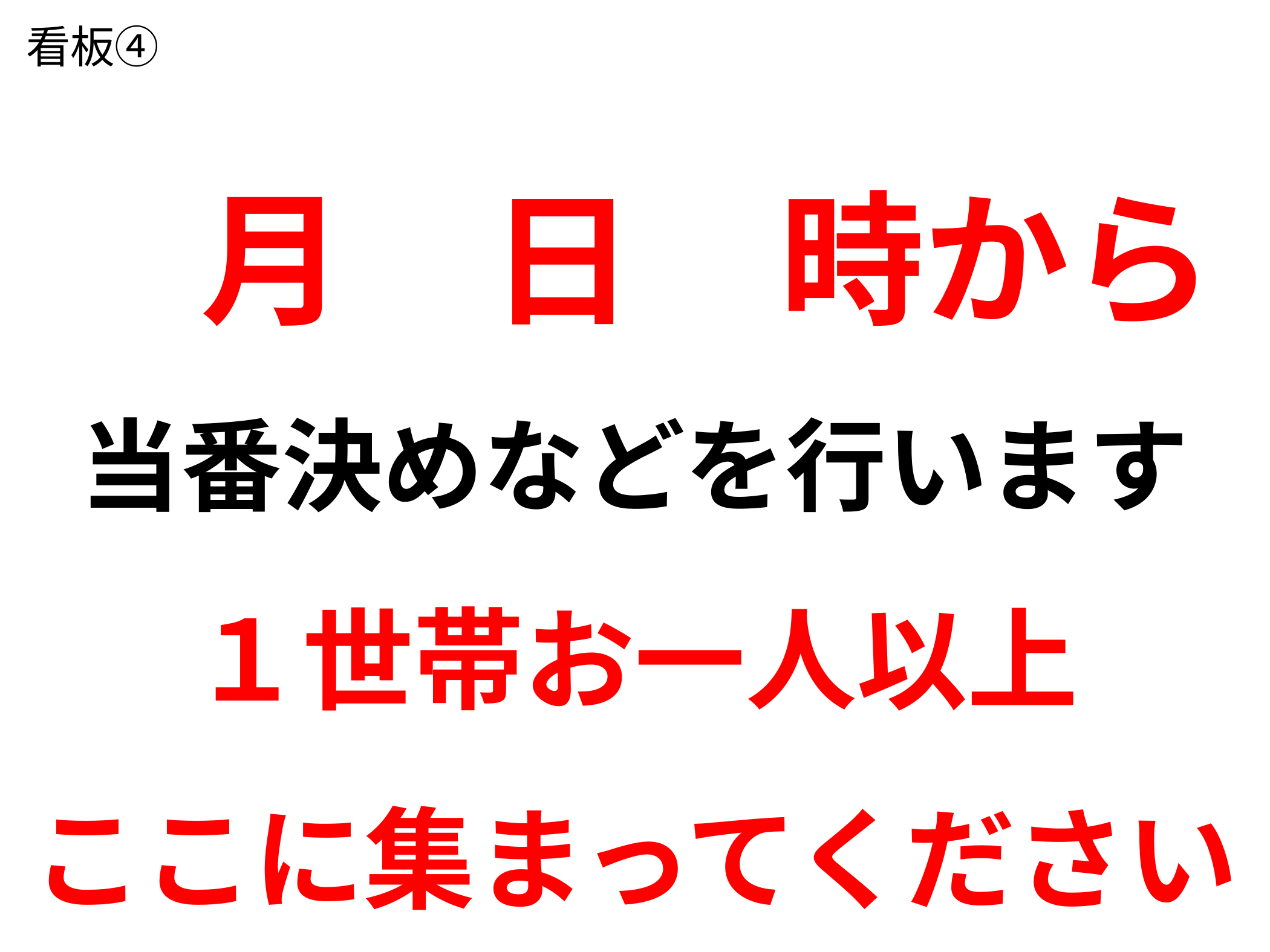

看板④
　月　日　時から
当番決めなどを行います
１世帯お一人以上
ここに集まってください